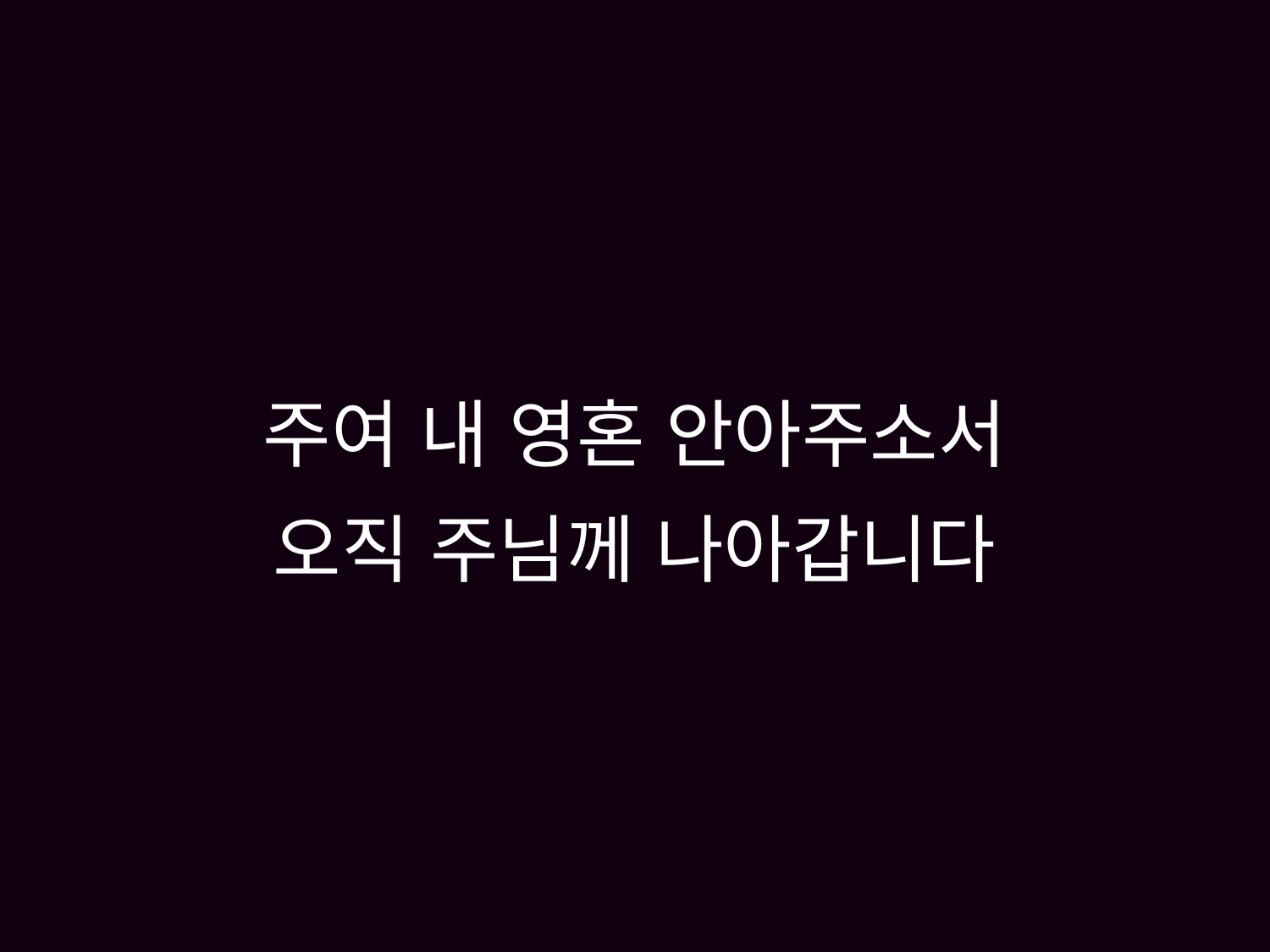

# 주여 내 영혼 안아주소서 오직 주님께 나아갑니다